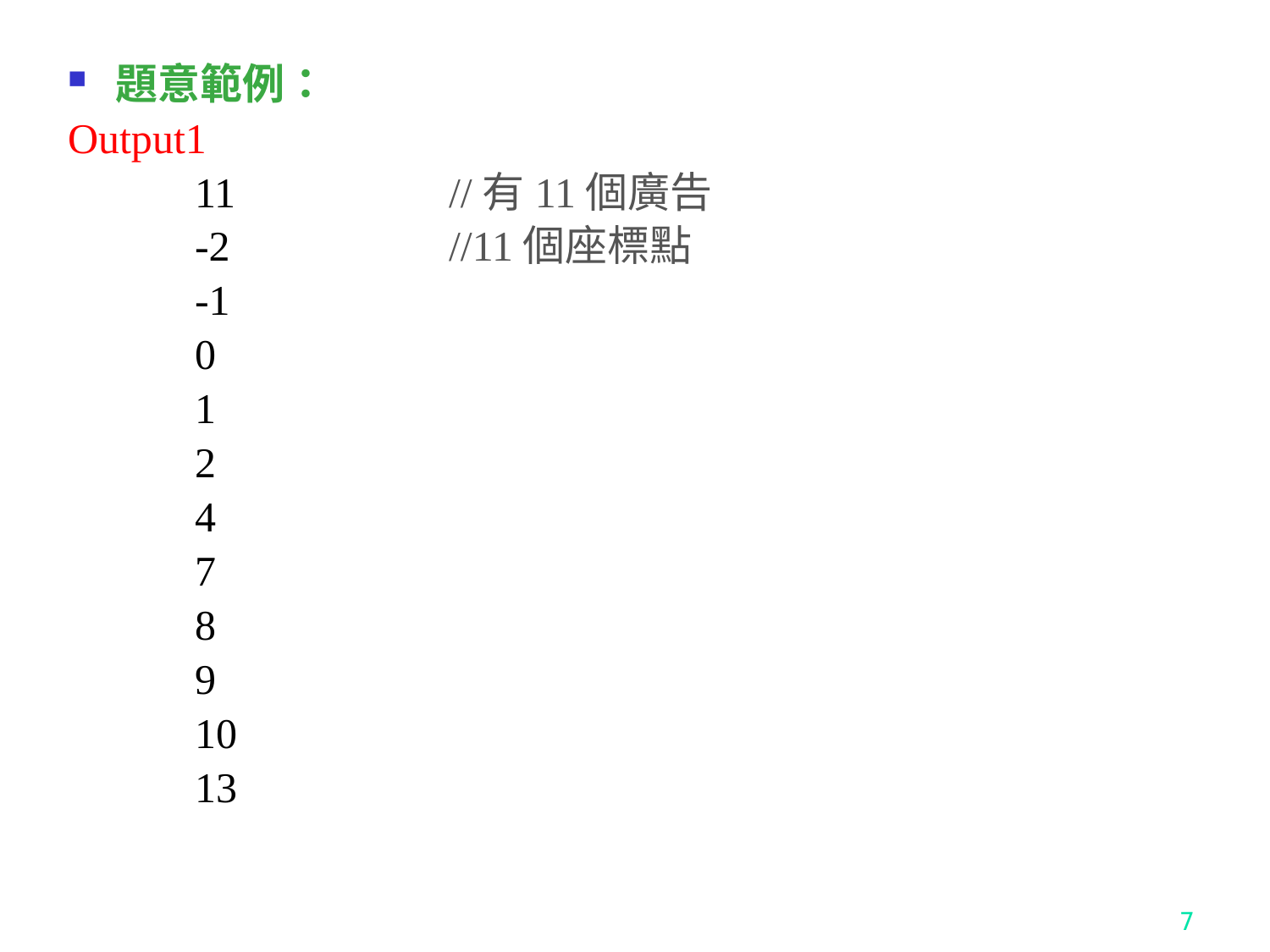

題意範例：
Output1
	11		//有11個廣告
	-2		//11個座標點
	-1
	0
	1
	2
	4
	7
	8
	9
	10
	13
7